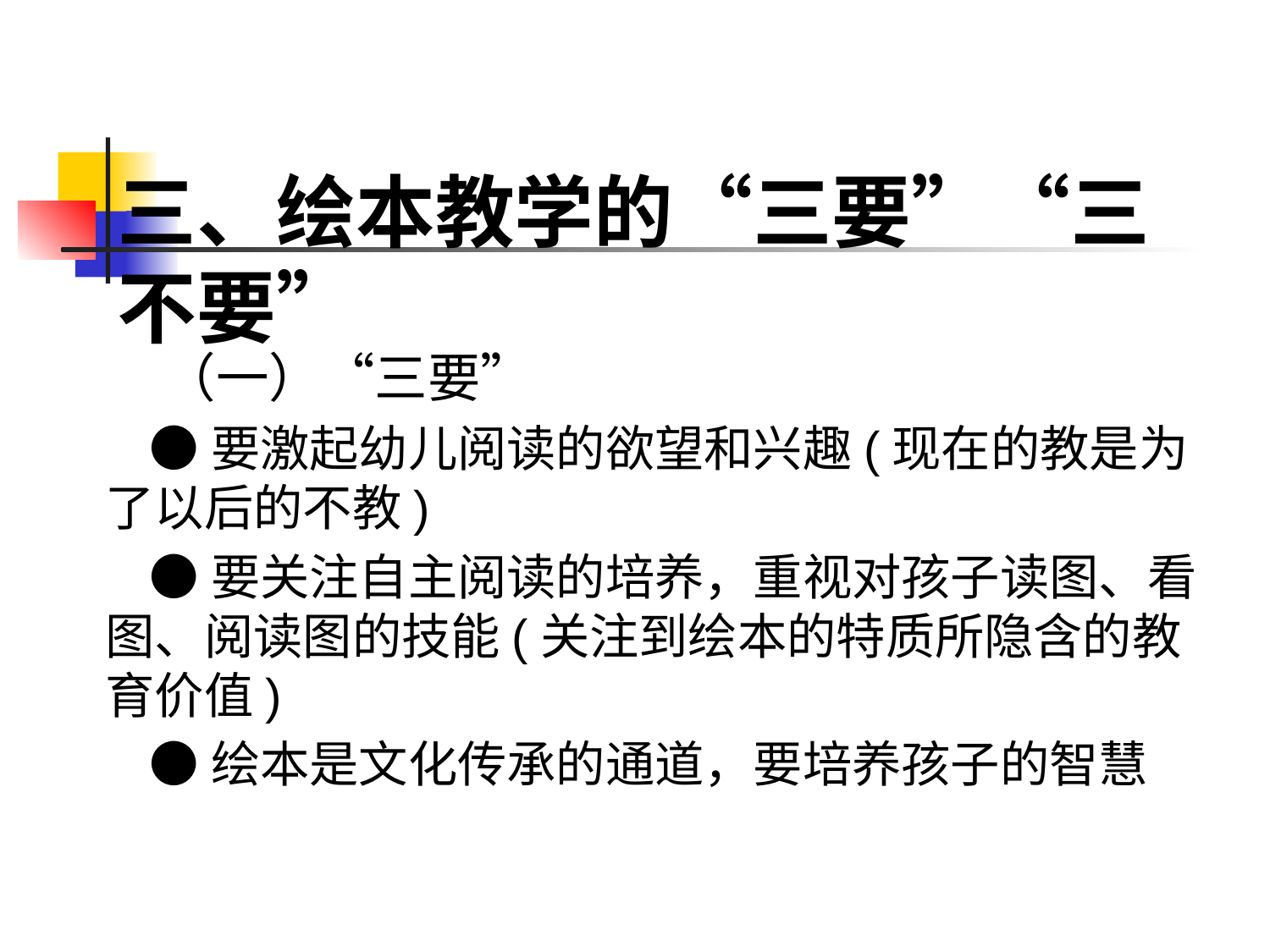

三、绘本教学的“三要”“三不要”
    （一）“三要”
    ●要激起幼儿阅读的欲望和兴趣(现在的教是为了以后的不教)
    ●要关注自主阅读的培养，重视对孩子读图、看图、阅读图的技能(关注到绘本的特质所隐含的教育价值)
    ●绘本是文化传承的通道，要培养孩子的智慧